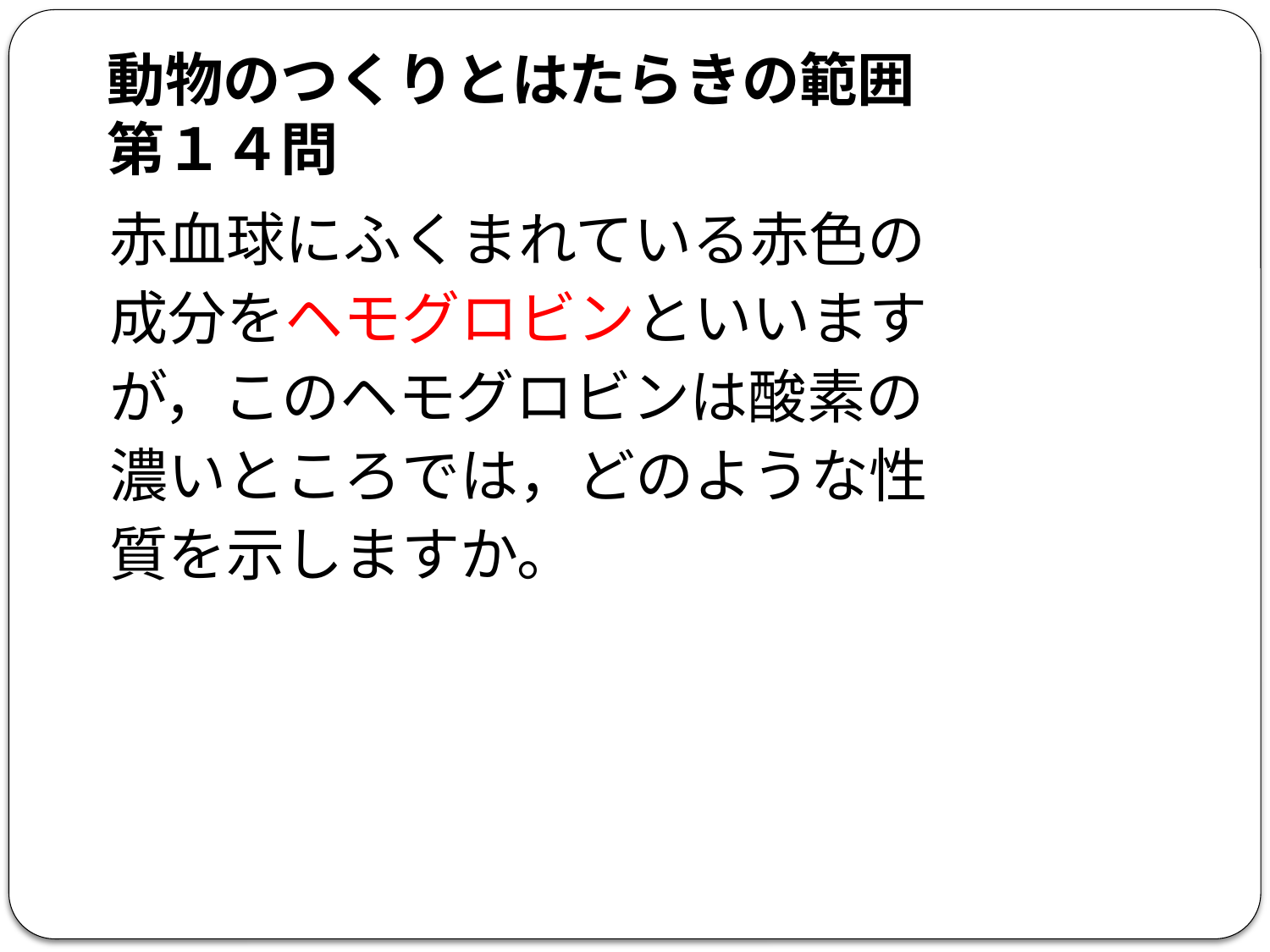

# 動物のつくりとはたらきの範囲 第１４問
赤血球にふくまれている赤色の
成分をヘモグロビンといいます
が，このヘモグロビンは酸素の
濃いところでは，どのような性
質を示しますか。